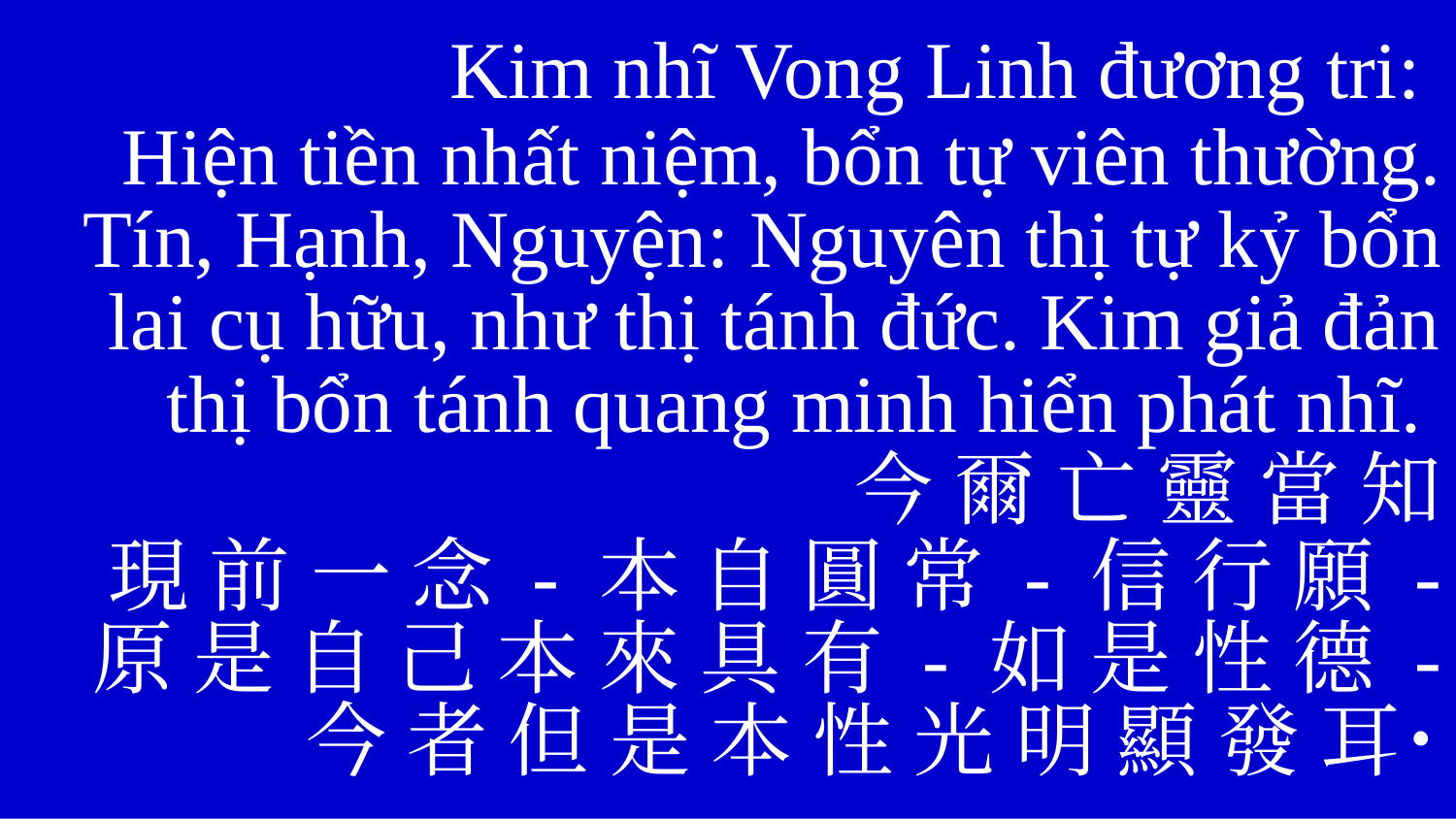

Kim nhĩ Vong Linh đương tri:
Hiện tiền nhất niệm, bổn tự viên thường. Tín, Hạnh, Nguyện: Nguyên thị tự kỷ bổn lai cụ hữu, như thị tánh đức. Kim giả đản thị bổn tánh quang minh hiển phát nhĩ.
今 爾 亡 靈 當 知
現 前 一 念 - 本 自 圓 常 - 信 行 願 - 原 是 自 己 本 來 具 有 - 如 是 性 德 - 今 者 但 是 本 性 光 明 顯 發 耳˙